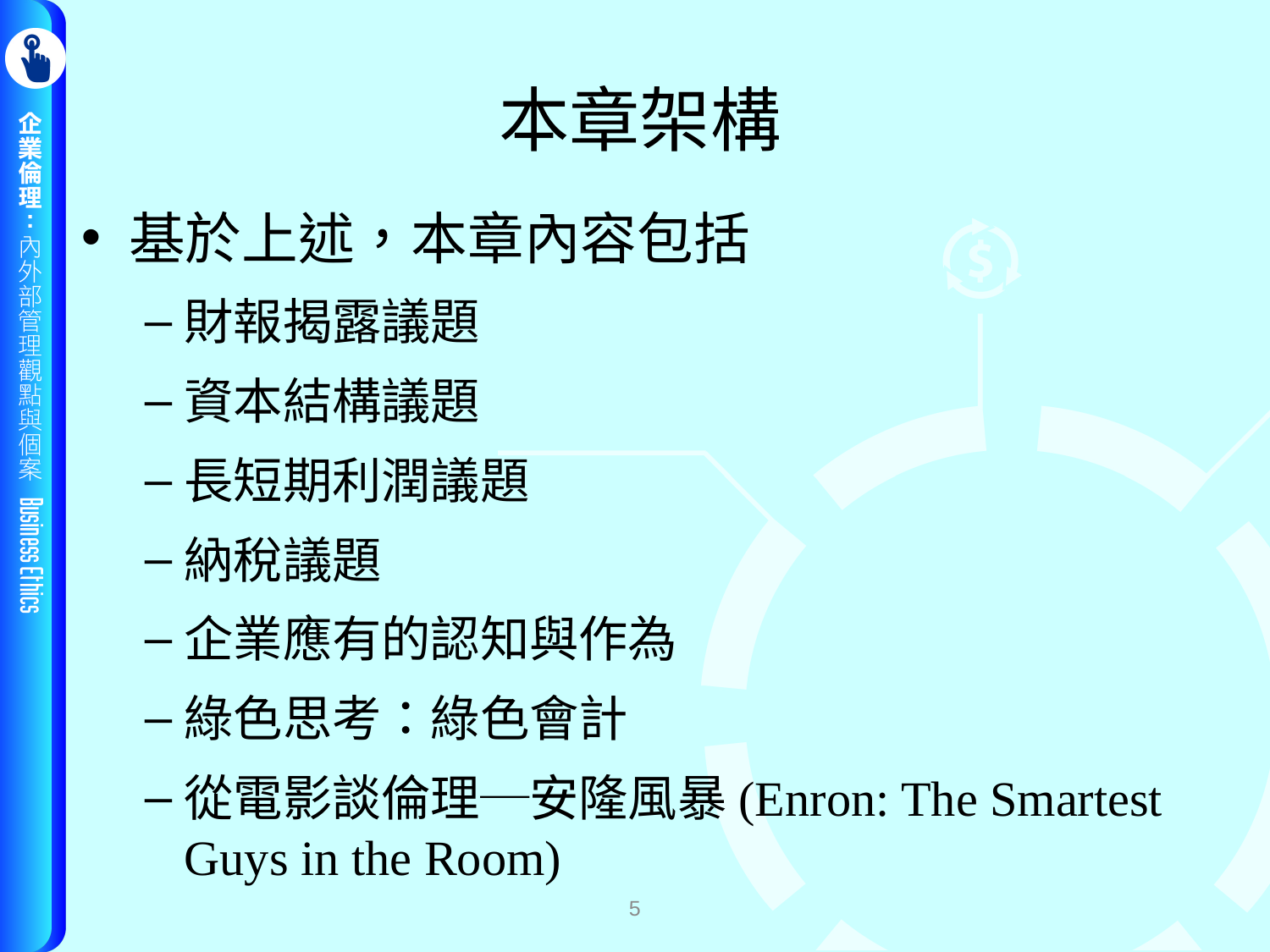

# 本章架構
基於上述，本章內容包括
財報揭露議題
資本結構議題
長短期利潤議題
納稅議題
企業應有的認知與作為
綠色思考：綠色會計
從電影談倫理─安隆風暴(Enron: The Smartest Guys in the Room)
5